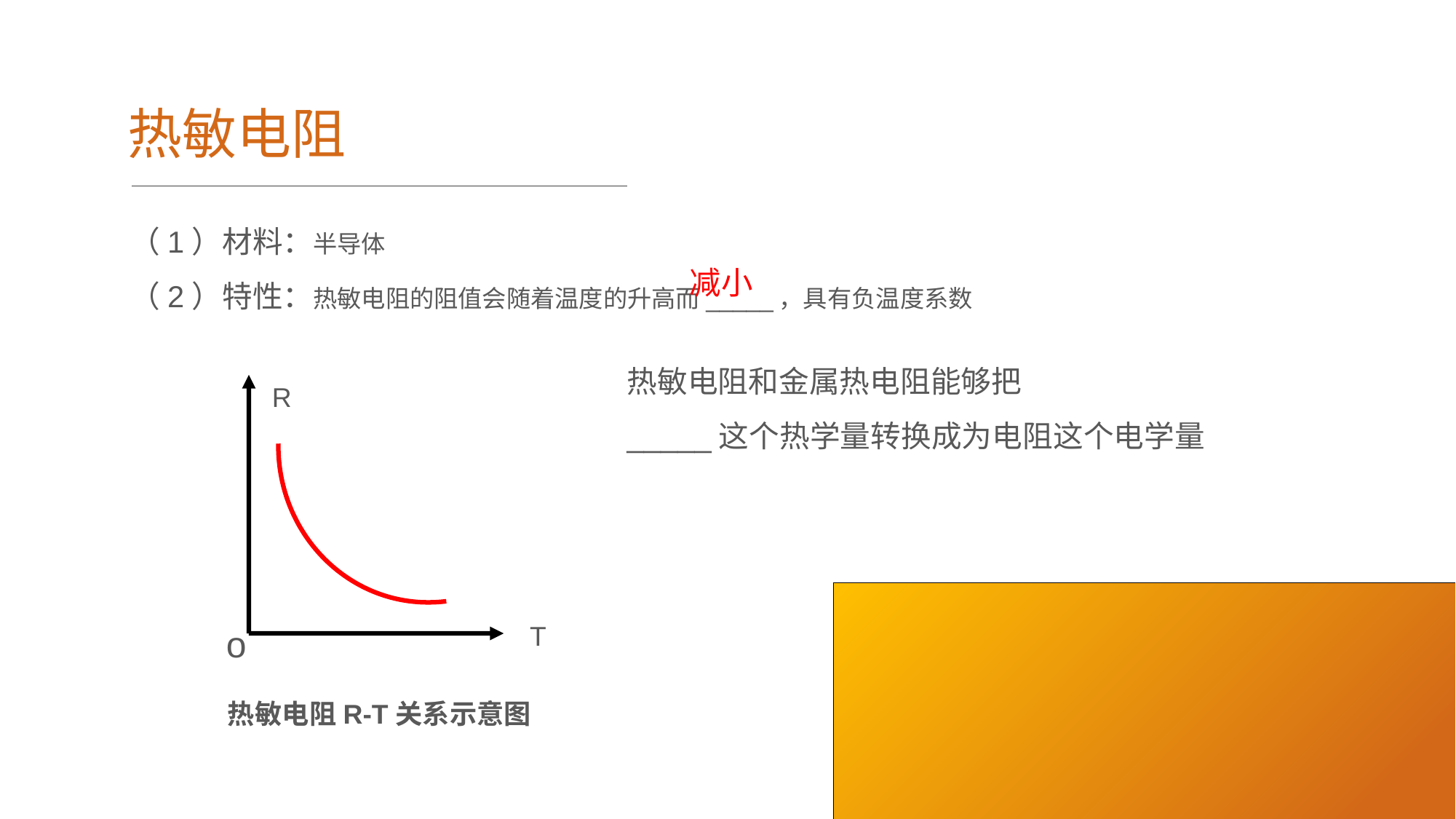

BY YUSHEN
热敏电阻
（1）材料：半导体
（2）特性：热敏电阻的阻值会随着温度的升高而_____，具有负温度系数
热敏电阻和金属热电阻能够把
_____这个热学量转换成为电阻这个电学量
减小

R
T
o

热敏电阻R-T关系示意图